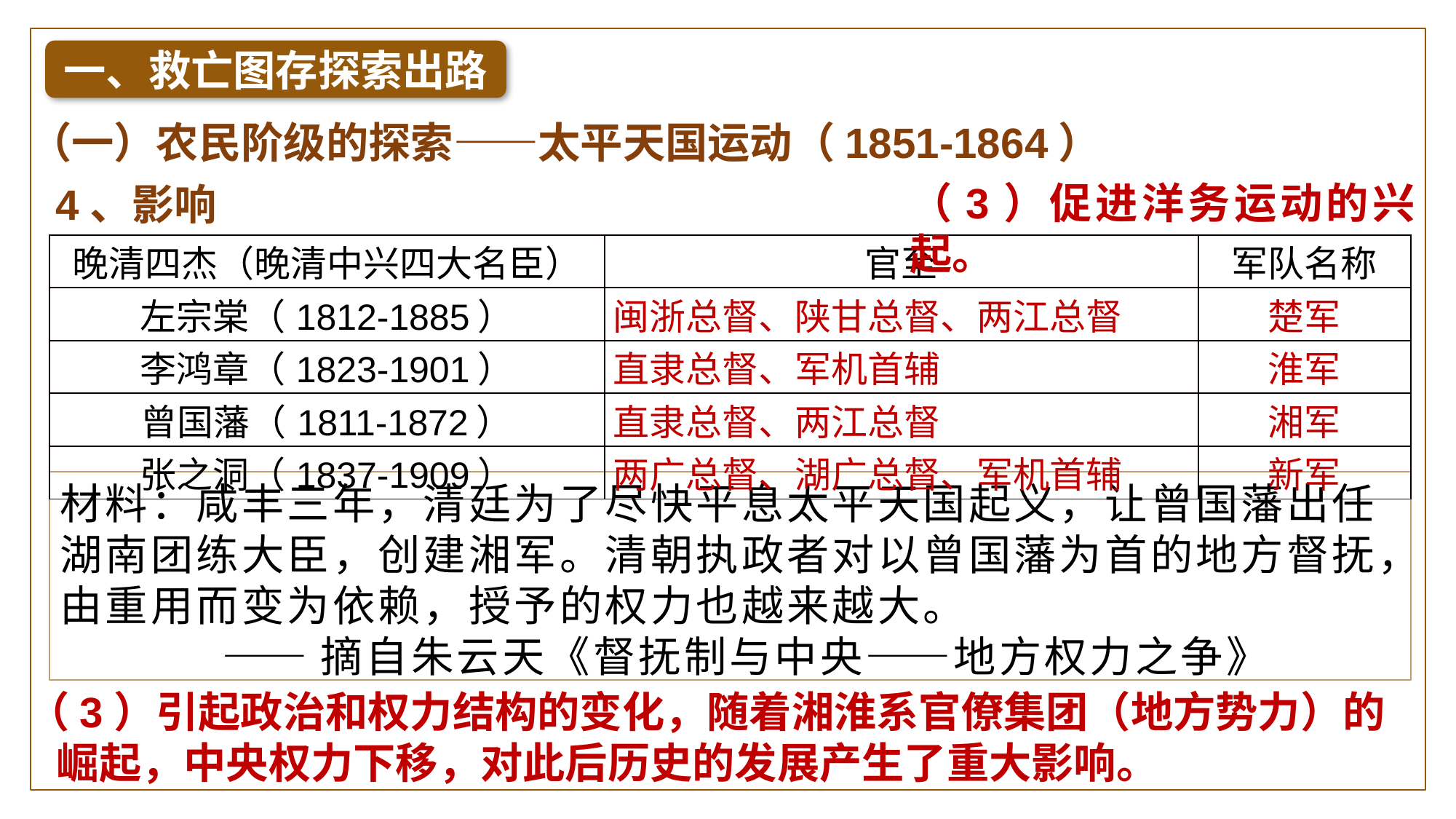

一、救亡图存探索出路
（一）农民阶级的探索——太平天国运动（1851-1864）
（3）促进洋务运动的兴起。
4、影响
| 晚清四杰（晚清中兴四大名臣） | 官至 | 军队名称 |
| --- | --- | --- |
| 左宗棠（1812-1885） | 闽浙总督、陕甘总督、两江总督 | 楚军 |
| 李鸿章（1823-1901） | 直隶总督、军机首辅 | 淮军 |
| 曾国藩（1811-1872） | 直隶总督、两江总督 | 湘军 |
| 张之洞（1837-1909） | 两广总督、湖广总督、军机首辅 | 新军 |
材料：咸丰三年，清廷为了尽快平息太平天国起义，让曾国藩出任湖南团练大臣，创建湘军。清朝执政者对以曾国藩为首的地方督抚，由重用而变为依赖，授予的权力也越来越大。
             ——摘自朱云天《督抚制与中央——地方权力之争》

（3）引起政治和权力结构的变化，随着湘淮系官僚集团（地方势力）的
  崛起，中央权力下移，对此后历史的发展产生了重大影响。